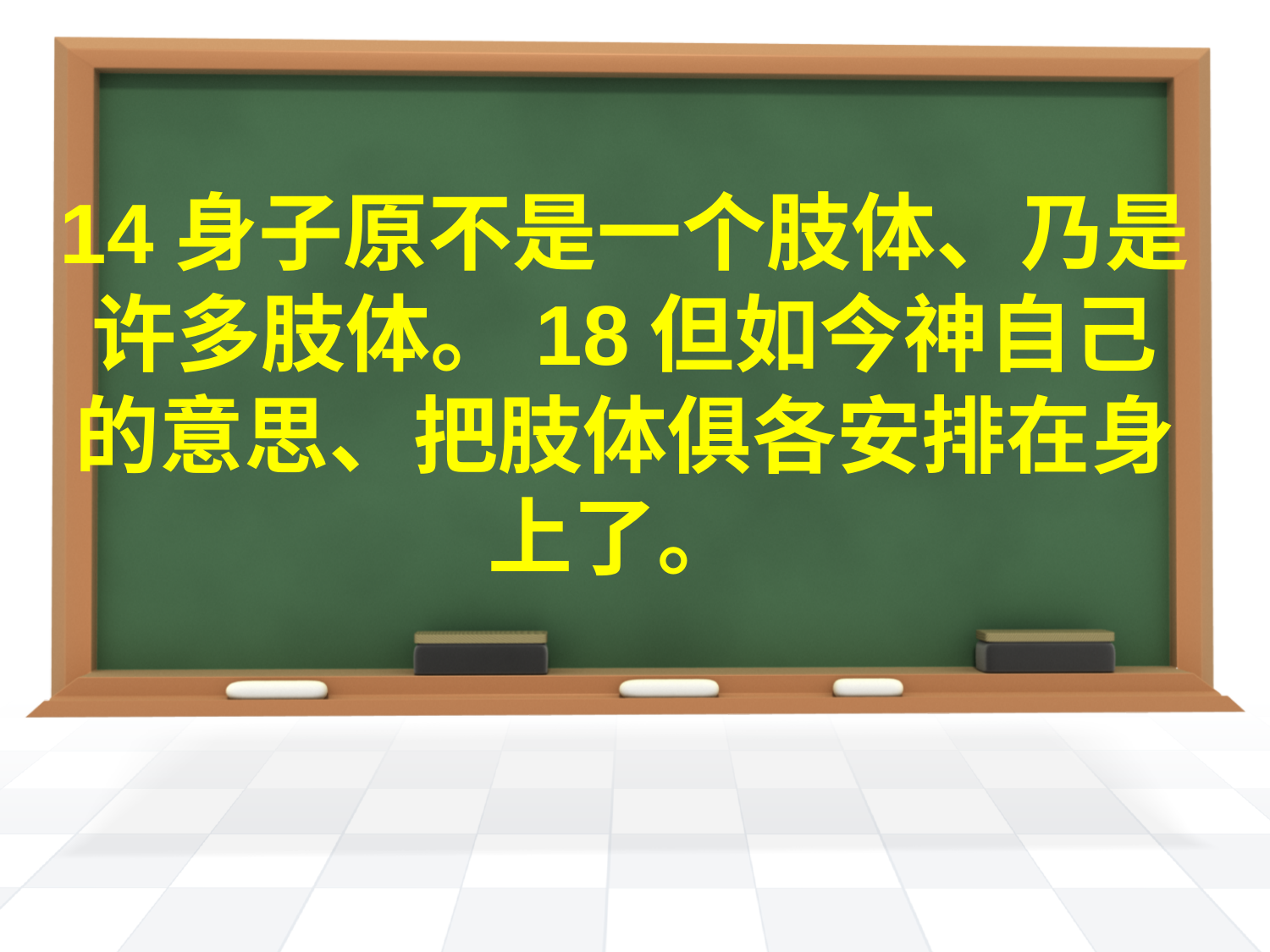

14身子原不是一个肢体、乃是许多肢体。18但如今神自己的意思、把肢体俱各安排在身上了。